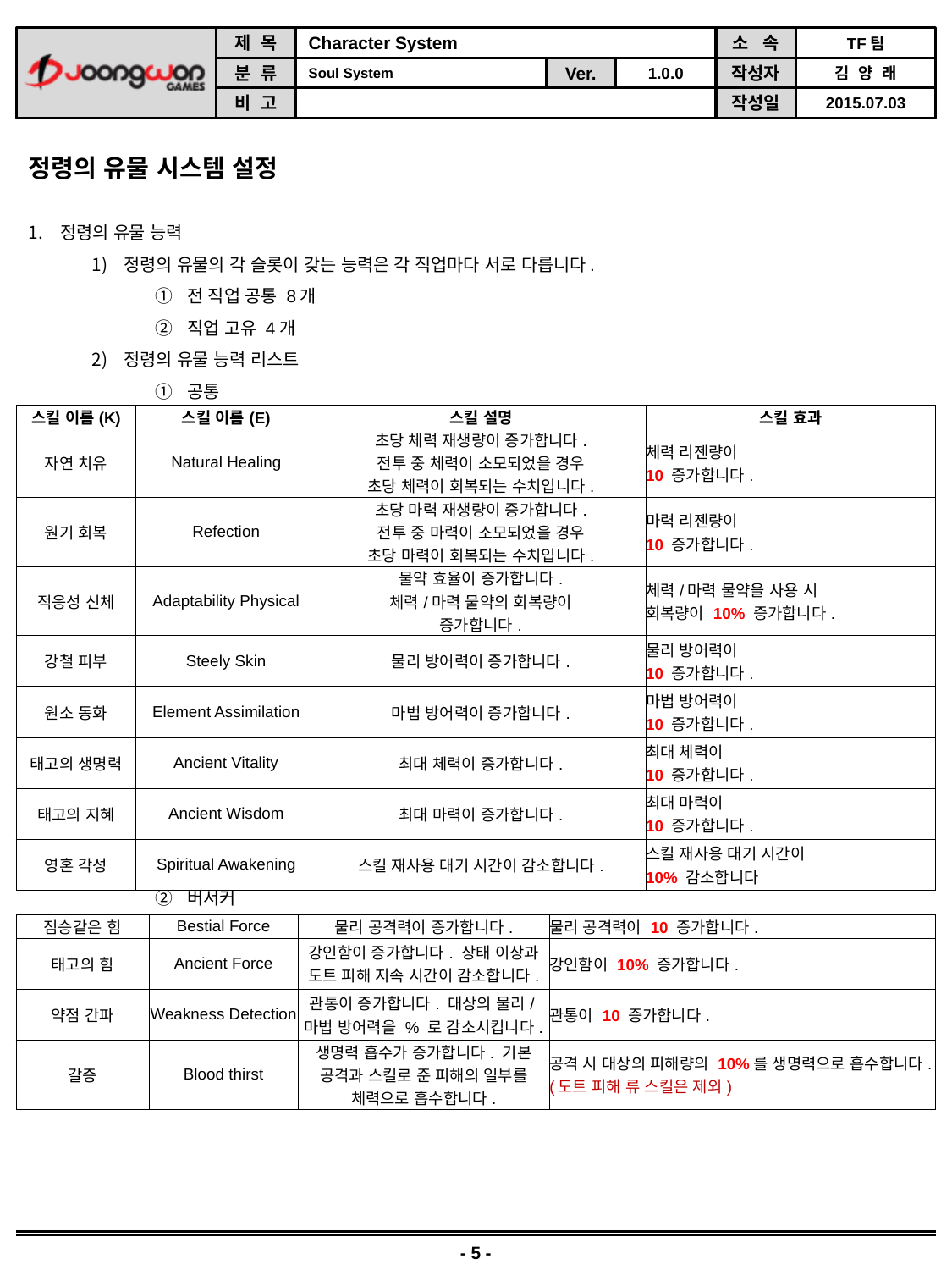

정령의 유물 시스템 설정
정령의 유물 능력
정령의 유물의 각 슬롯이 갖는 능력은 각 직업마다 서로 다릅니다.
전 직업 공통 8개
직업 고유 4개
정령의 유물 능력 리스트
공통

버서커
| 스킬 이름(K) | 스킬 이름(E) | 스킬 설명 | 스킬 효과 |
| --- | --- | --- | --- |
| 자연 치유 | Natural Healing | 초당 체력 재생량이 증가합니다. 전투 중 체력이 소모되었을 경우 초당 체력이 회복되는 수치입니다. | 체력 리젠량이 10 증가합니다. |
| 원기 회복 | Refection | 초당 마력 재생량이 증가합니다. 전투 중 마력이 소모되었을 경우 초당 마력이 회복되는 수치입니다. | 마력 리젠량이 10 증가합니다. |
| 적응성 신체 | Adaptability Physical | 물약 효율이 증가합니다. 체력/마력 물약의 회복량이 증가합니다. | 체력/마력 물약을 사용 시 회복량이 10% 증가합니다. |
| 강철 피부 | Steely Skin | 물리 방어력이 증가합니다. | 물리 방어력이 10 증가합니다. |
| 원소 동화 | Element Assimilation | 마법 방어력이 증가합니다. | 마법 방어력이 10 증가합니다. |
| 태고의 생명력 | Ancient Vitality | 최대 체력이 증가합니다. | 최대 체력이 10 증가합니다. |
| 태고의 지혜 | Ancient Wisdom | 최대 마력이 증가합니다. | 최대 마력이 10 증가합니다. |
| 영혼 각성 | Spiritual Awakening | 스킬 재사용 대기 시간이 감소합니다. | 스킬 재사용 대기 시간이 10% 감소합니다 |
| 짐승같은 힘 | Bestial Force | 물리 공격력이 증가합니다. | 물리 공격력이 10 증가합니다. |
| --- | --- | --- | --- |
| 태고의 힘 | Ancient Force | 강인함이 증가합니다. 상태 이상과 도트 피해 지속 시간이 감소합니다. | 강인함이 10% 증가합니다. |
| 약점 간파 | Weakness Detection | 관통이 증가합니다. 대상의 물리/마법 방어력을 % 로 감소시킵니다. | 관통이 10 증가합니다. |
| 갈증 | Blood thirst | 생명력 흡수가 증가합니다. 기본 공격과 스킬로 준 피해의 일부를 체력으로 흡수합니다. | 공격 시 대상의 피해량의 10%를 생명력으로 흡수합니다. (도트 피해 류 스킬은 제외) |
- 5 -